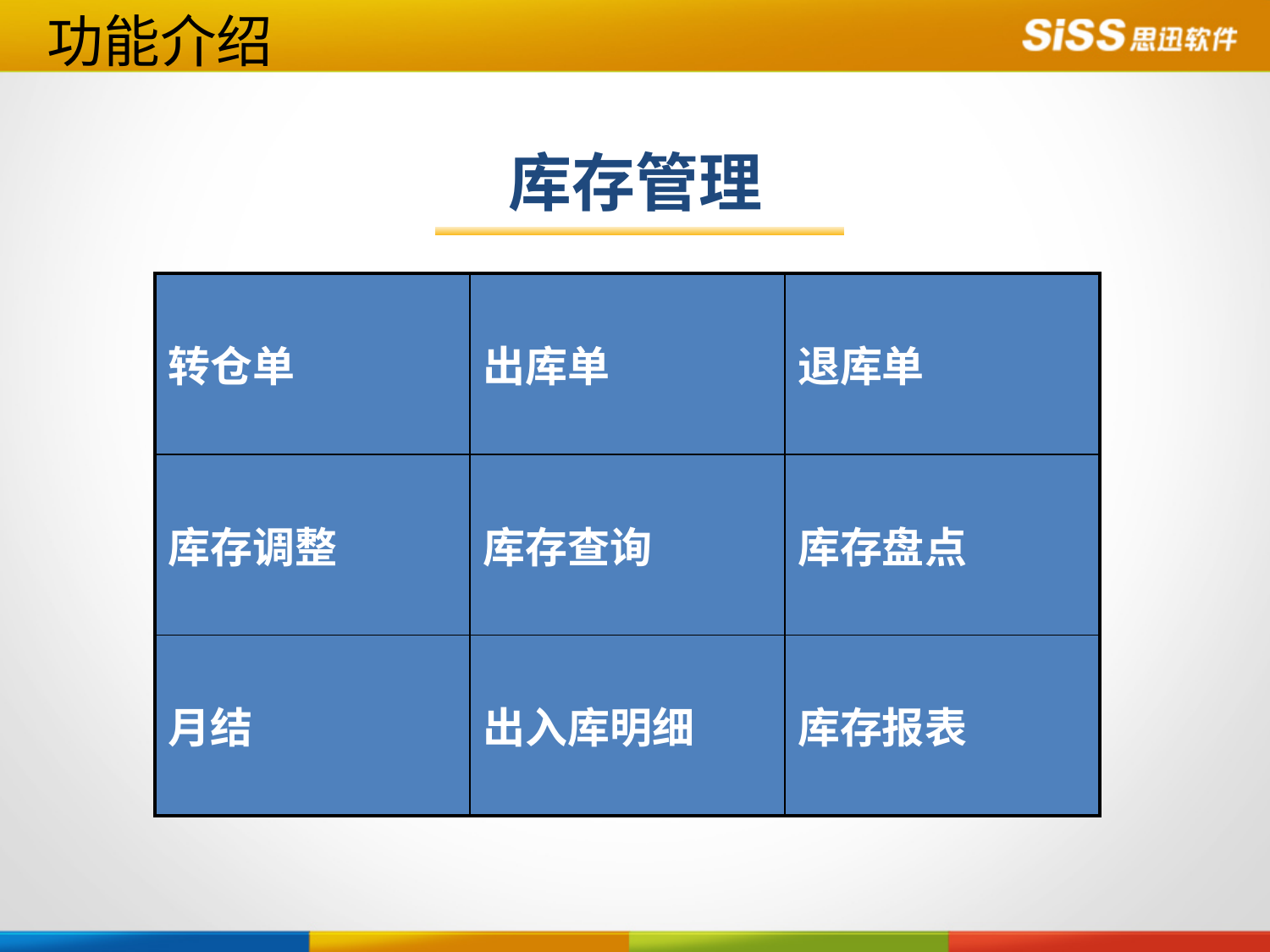

功能介绍
库存管理

| 转仓单 | 出库单 | 退库单 |
| --- | --- | --- |
| 库存调整 | 库存查询 | 库存盘点 |
| 月结 | 出入库明细 | 库存报表 |